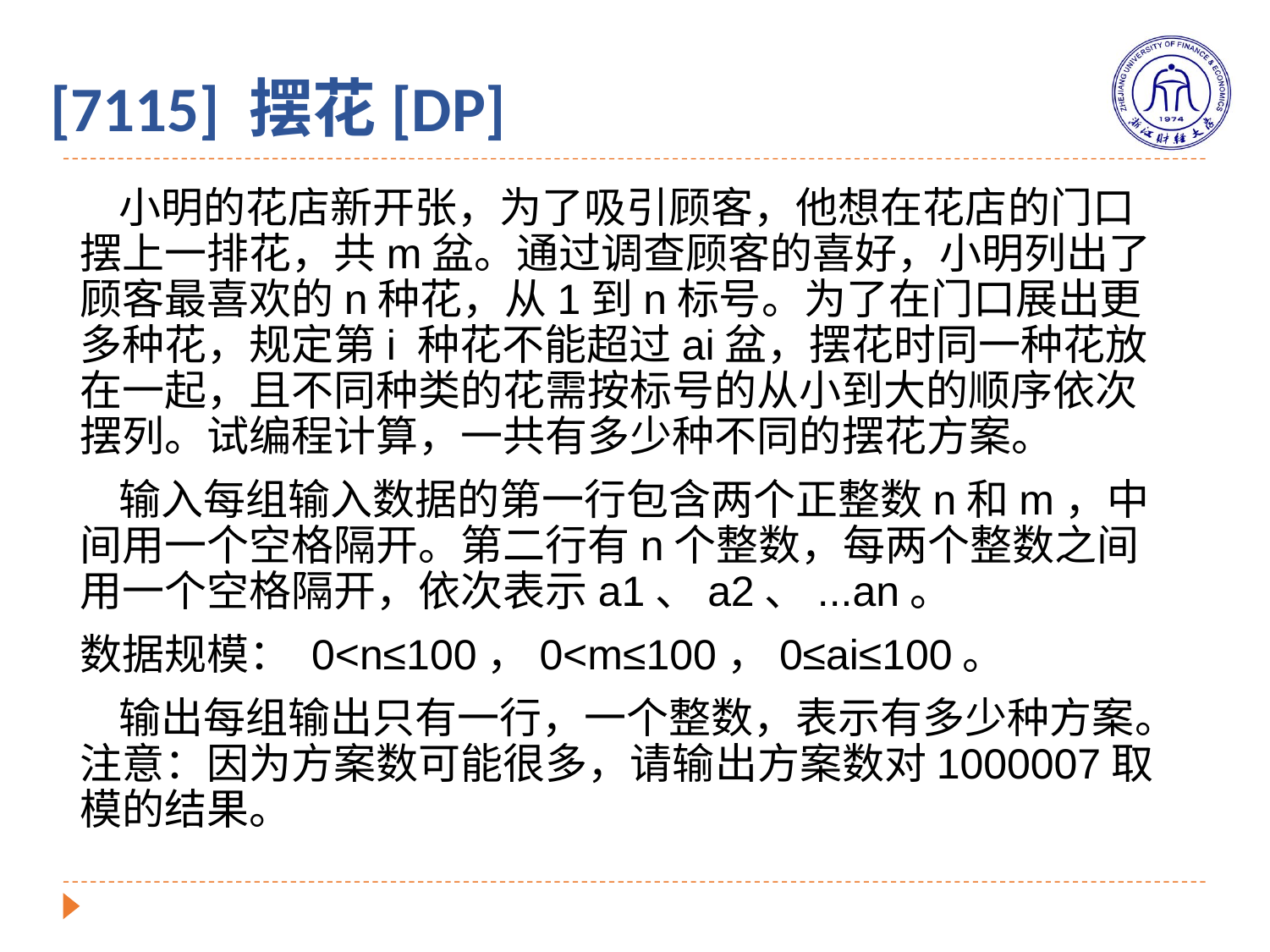

# [7115] 摆花[DP]
   小明的花店新开张，为了吸引顾客，他想在花店的门口摆上一排花，共m盆。通过调查顾客的喜好，小明列出了顾客最喜欢的n种花，从1到n标号。为了在门口展出更多种花，规定第i 种花不能超过ai盆，摆花时同一种花放在一起，且不同种类的花需按标号的从小到大的顺序依次摆列。试编程计算，一共有多少种不同的摆花方案。
   输入每组输入数据的第一行包含两个正整数n和m，中间用一个空格隔开。第二行有n个整数，每两个整数之间用一个空格隔开，依次表示a1、a2、...an。
数据规模： 0<n≤100，0<m≤100，0≤ai≤100。
   输出每组输出只有一行，一个整数，表示有多少种方案。注意：因为方案数可能很多，请输出方案数对1000007取模的结果。